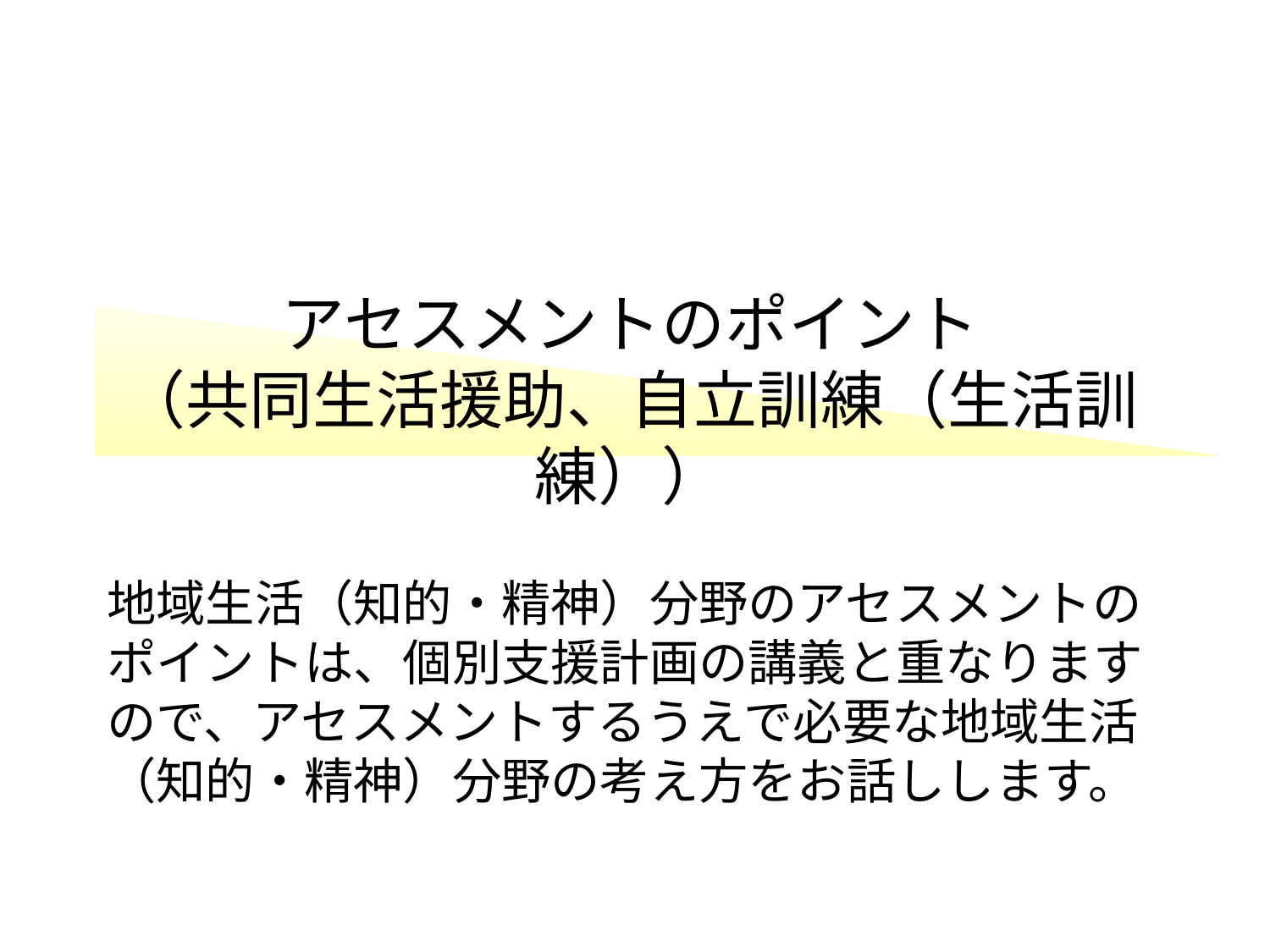

# アセスメントのポイント （共同生活援助、自立訓練（生活訓練））

地域生活（知的・精神）分野のアセスメントのポイントは、個別支援計画の講義と重なりますので、アセスメントするうえで必要な地域生活（知的・精神）分野の考え方をお話しします。